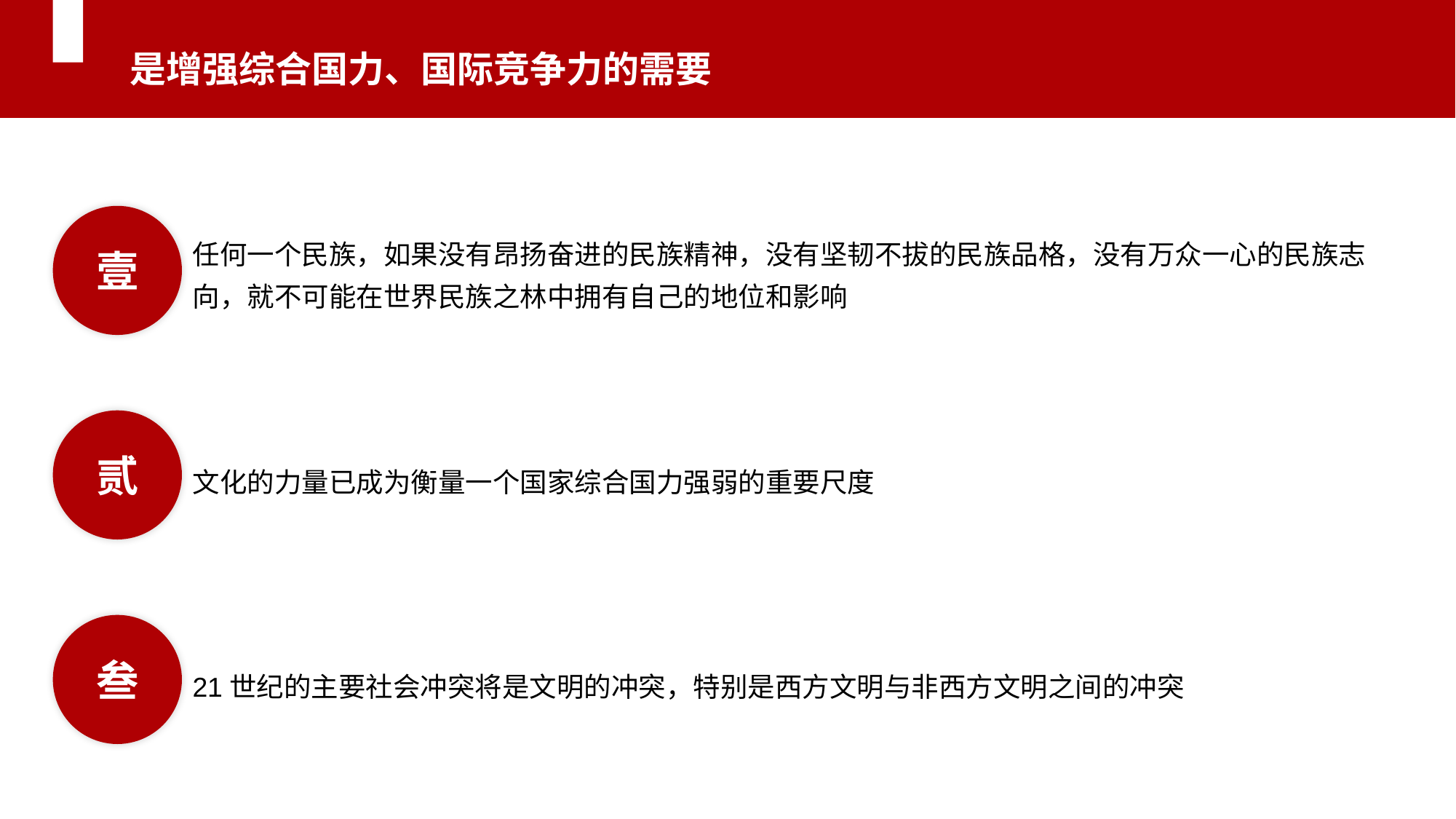

是增强综合国力、国际竞争力的需要
壹
任何一个民族，如果没有昂扬奋进的民族精神，没有坚韧不拔的民族品格，没有万众一心的民族志向，就不可能在世界民族之林中拥有自己的地位和影响
贰
文化的力量已成为衡量一个国家综合国力强弱的重要尺度
叁
21世纪的主要社会冲突将是文明的冲突，特别是西方文明与非西方文明之间的冲突